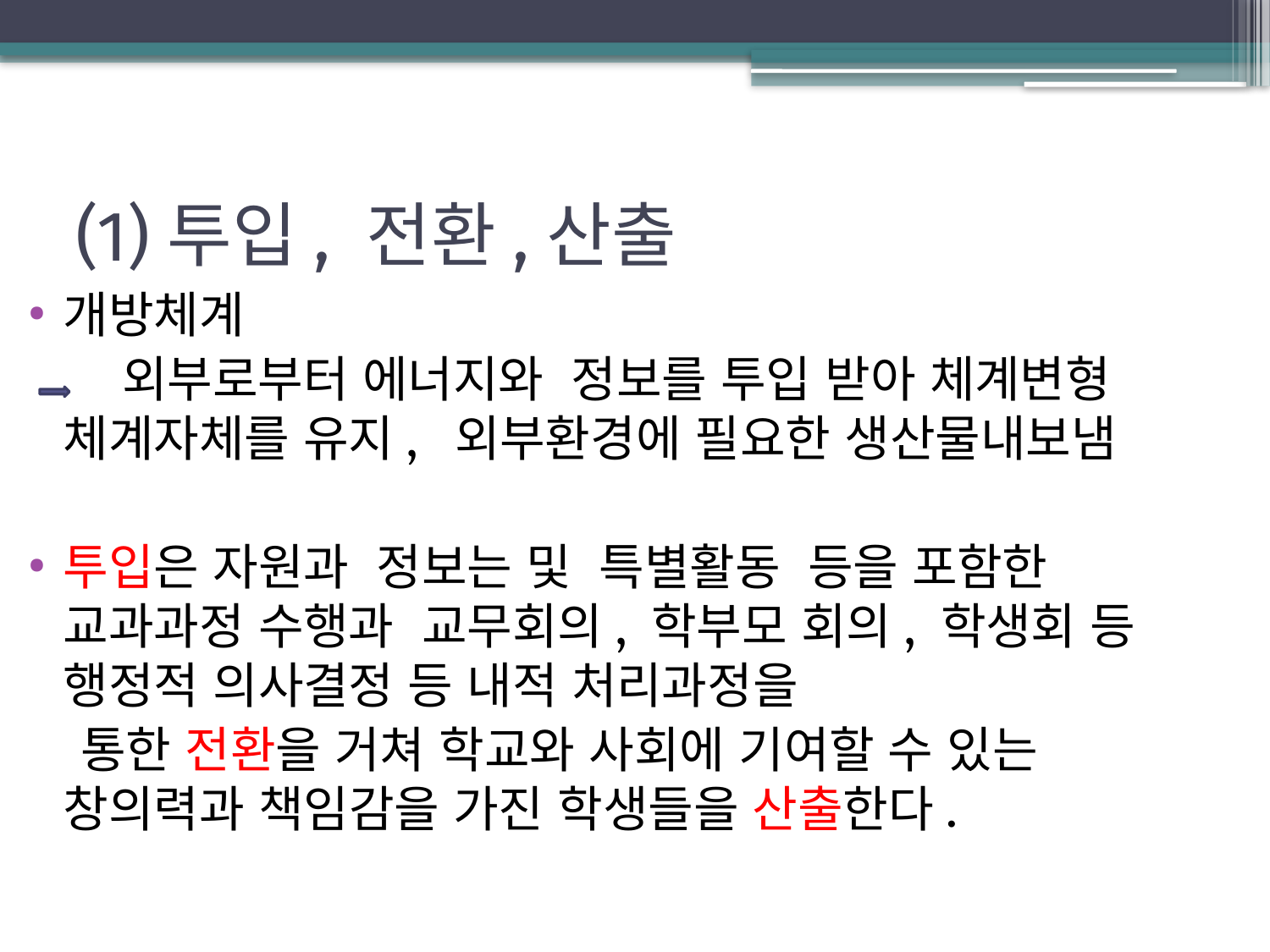

# (1)투입, 전환,산출
개방체계
      외부로부터 에너지와  정보를 투입 받아 체계변형 체계자체를 유지,  외부환경에 필요한 생산물내보냄

투입은 자원과  정보는 및  특별활동  등을 포함한 교과과정 수행과  교무회의, 학부모 회의, 학생회 등 행정적 의사결정 등 내적 처리과정을
   통한 전환을 거쳐 학교와 사회에 기여할 수 있는 창의력과 책임감을 가진 학생들을 산출한다.